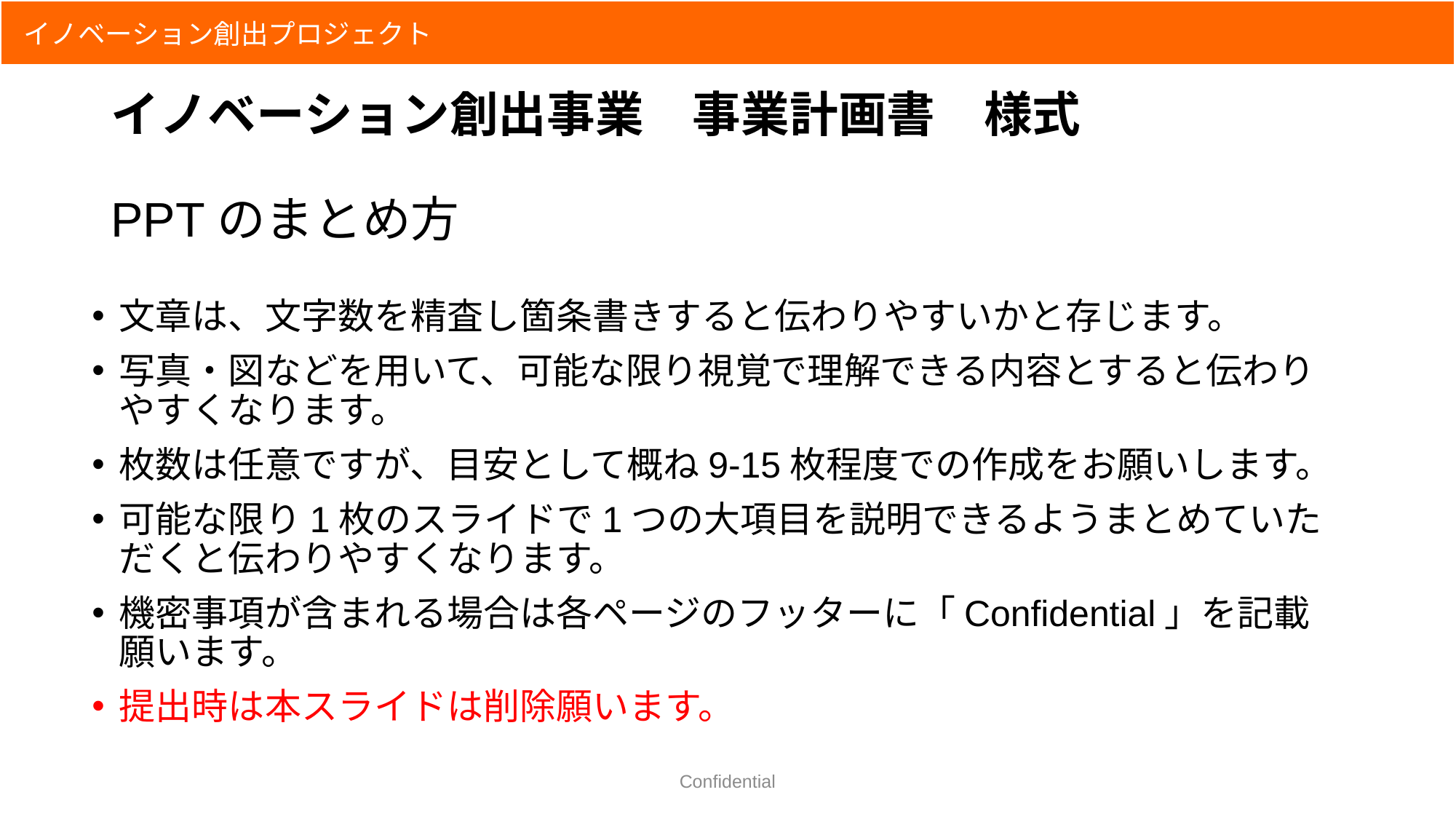

# イノベーション創出事業　事業計画書　様式 PPTのまとめ方
文章は、文字数を精査し箇条書きすると伝わりやすいかと存じます。
写真・図などを用いて、可能な限り視覚で理解できる内容とすると伝わりやすくなります。
枚数は任意ですが、目安として概ね9-15枚程度での作成をお願いします。
可能な限り1枚のスライドで1つの大項目を説明できるようまとめていただくと伝わりやすくなります。
機密事項が含まれる場合は各ページのフッターに「Confidential」を記載願います。
提出時は本スライドは削除願います。
Confidential